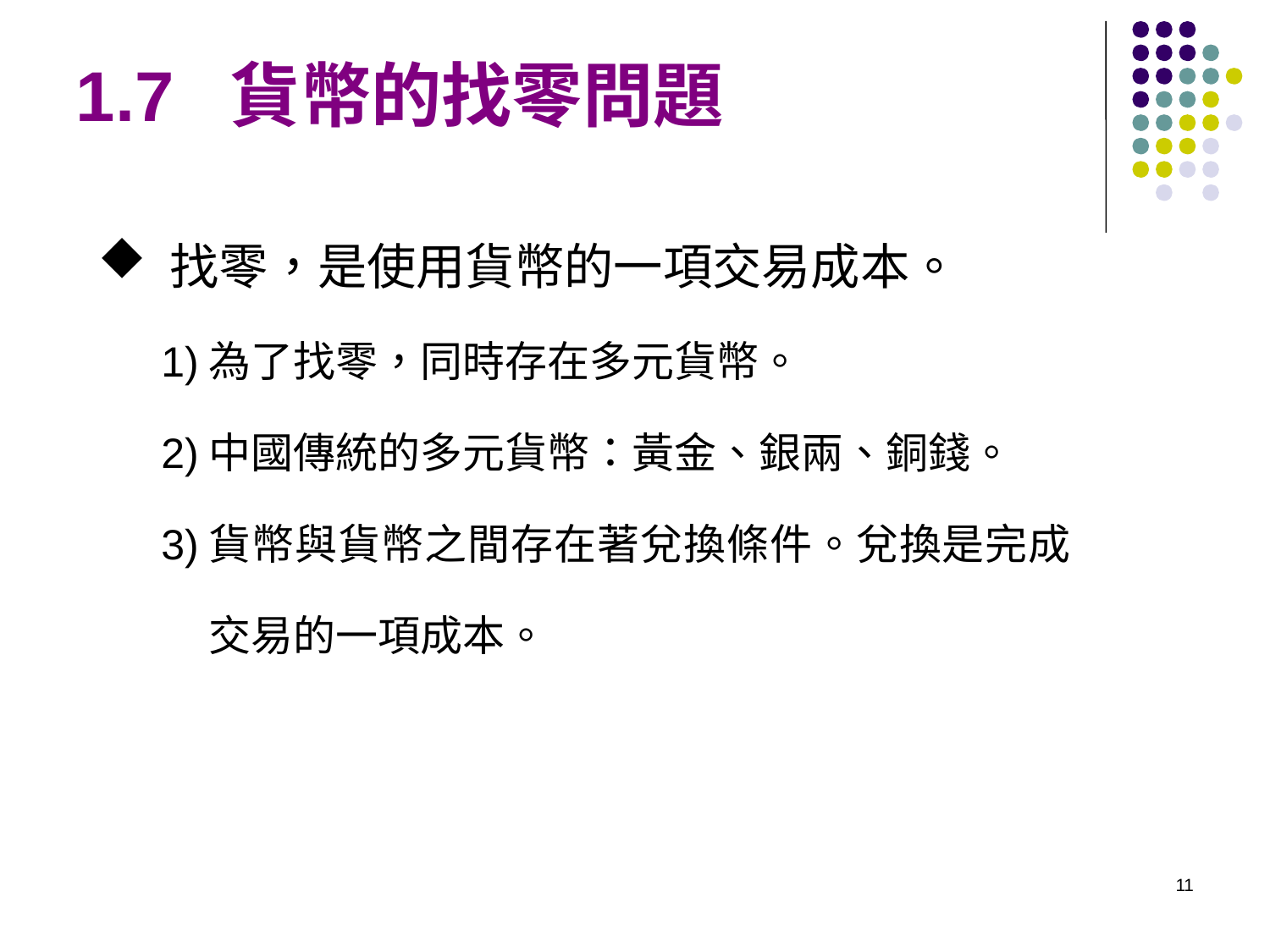

1.7  貨幣的找零問題
 找零，是使用貨幣的一項交易成本。
為了找零，同時存在多元貨幣。
中國傳統的多元貨幣：黃金、銀兩、銅錢。
貨幣與貨幣之間存在著兌換條件。兌換是完成交易的一項成本。

11